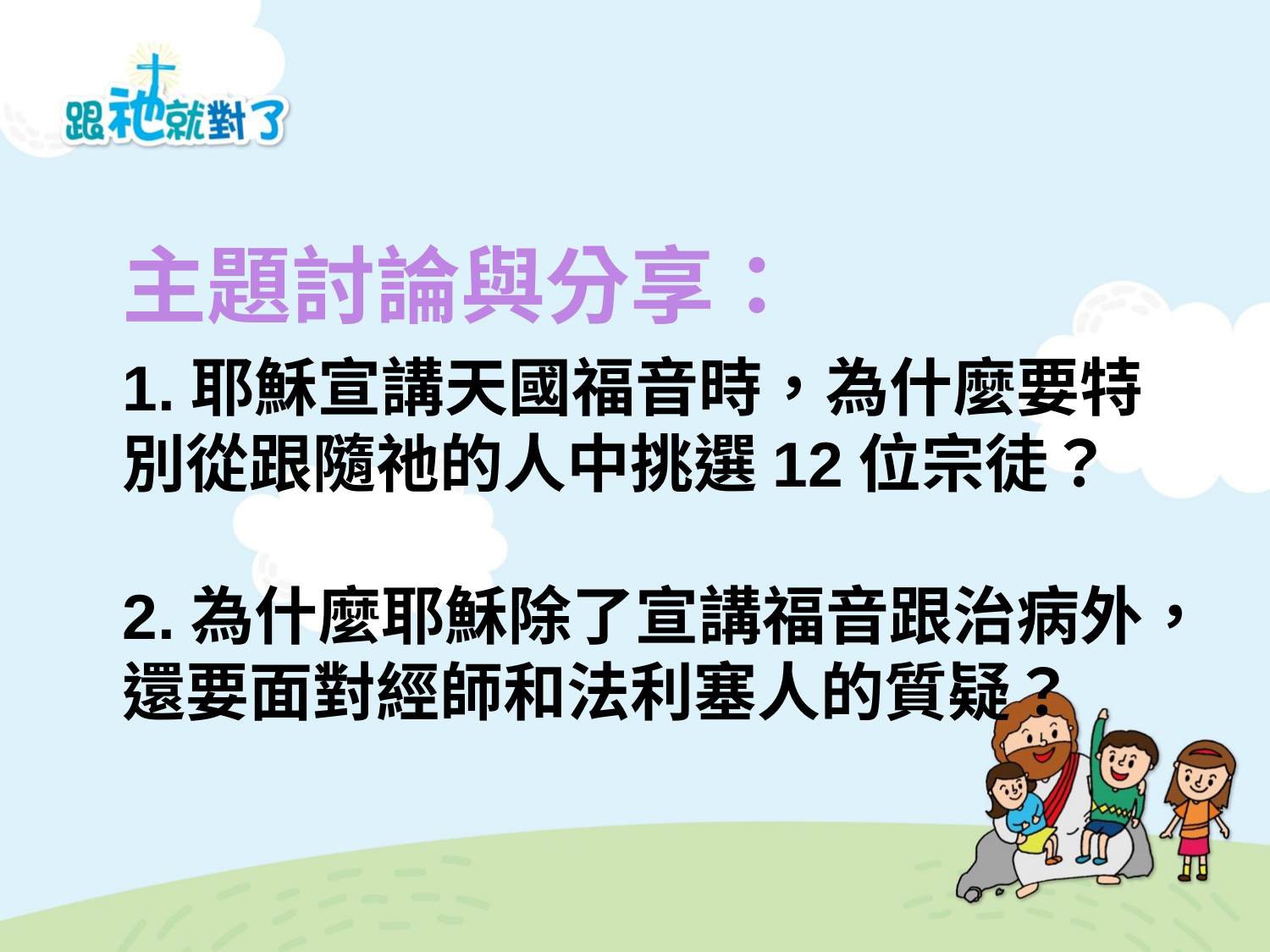

主題討論與分享：
1.耶穌宣講天國福音時，為什麼要特別從跟隨祂的人中挑選12位宗徒？

2.為什麼耶穌除了宣講福音跟治病外，還要面對經師和法利塞人的質疑？